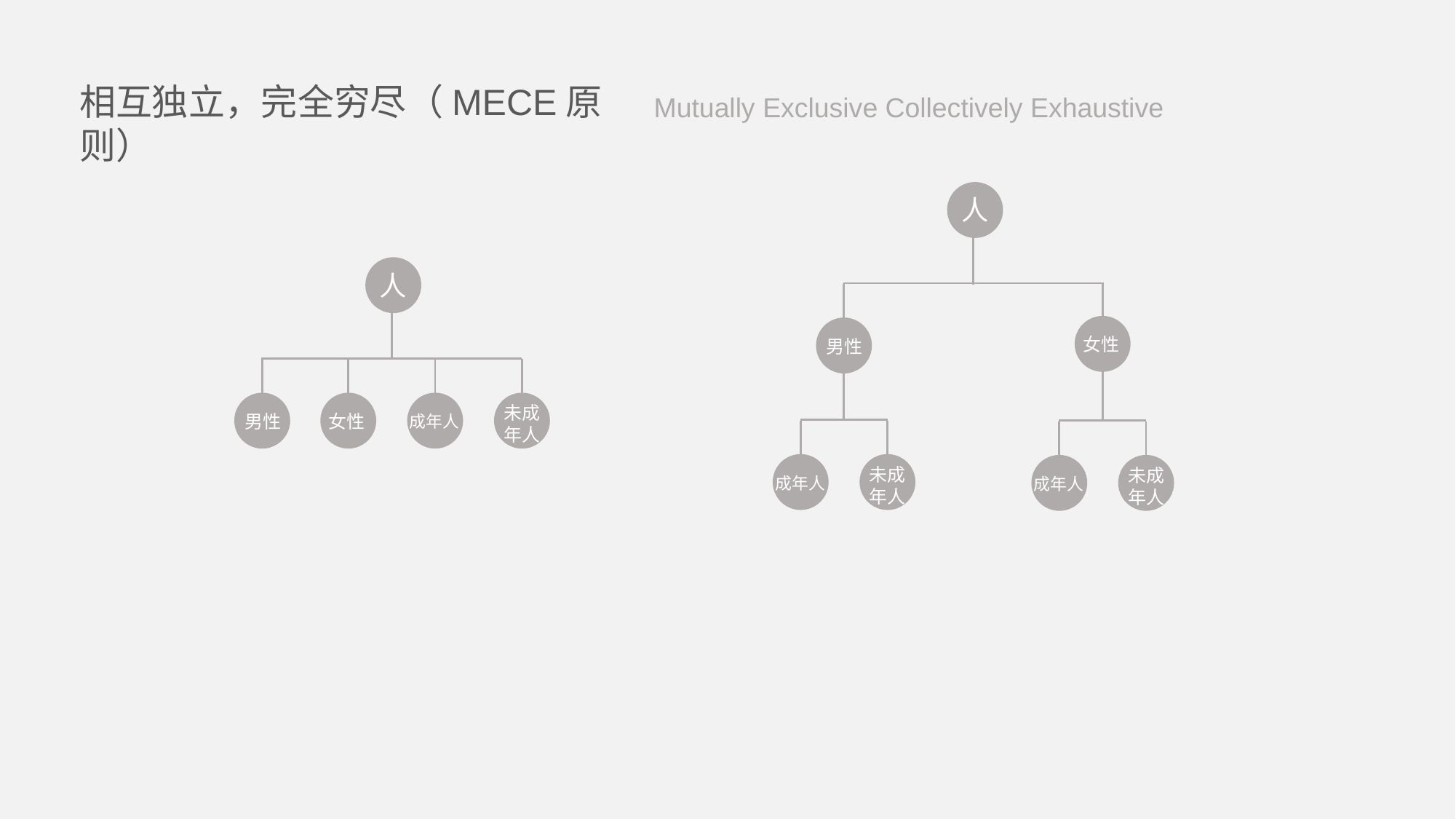

相互独立，完全穷尽（MECE原则）
Mutually Exclusive Collectively Exhaustive

人

人

女性

男性

男性

女性

成年人

未成
年人

成年人

未成
年人

成年人

未成
年人